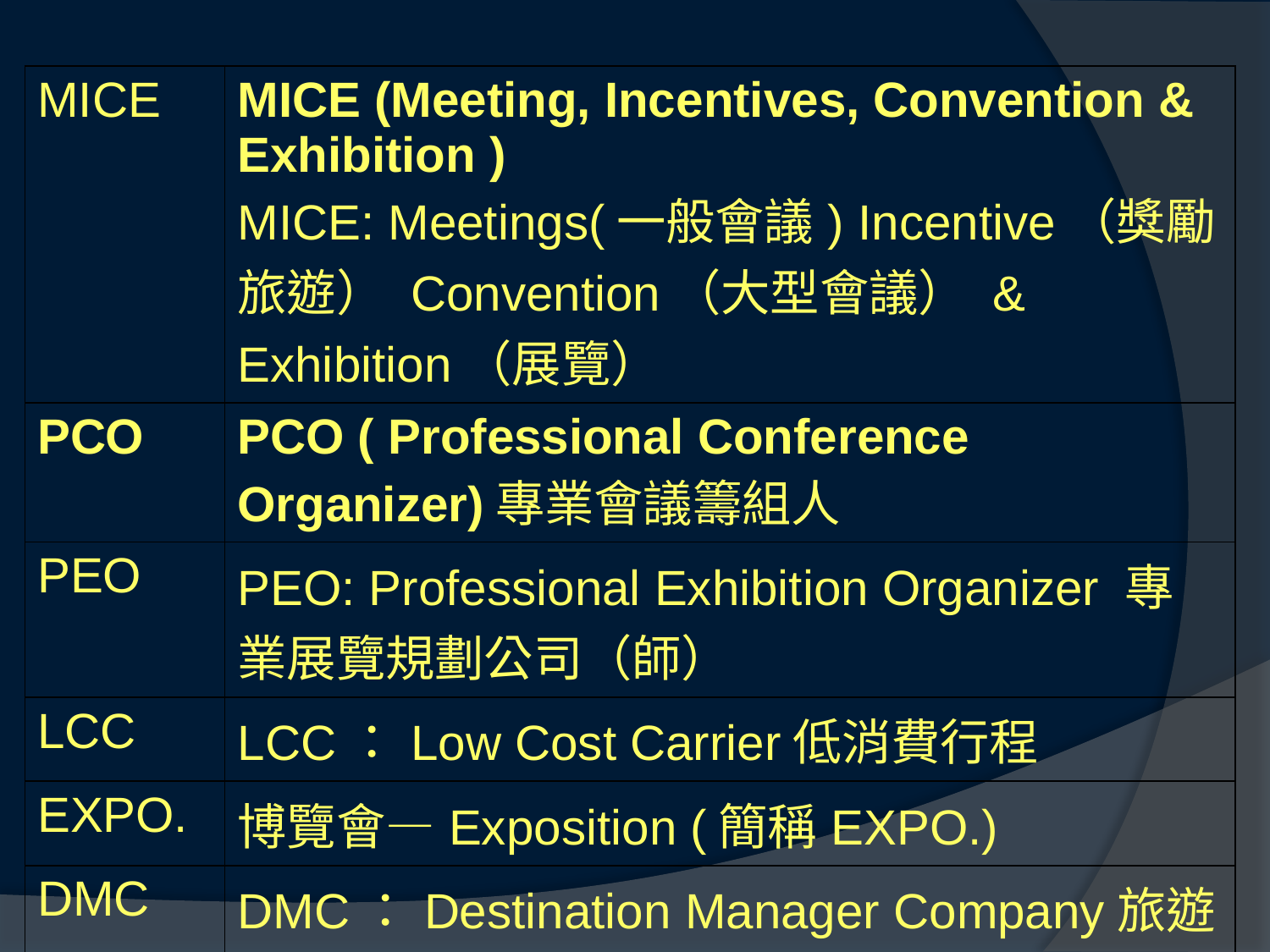

| MICE | MICE (Meeting, Incentives, Convention & Exhibition ) MICE: Meetings(一般會議) Incentive（獎勵旅遊） Convention（大型會議） & Exhibition（展覽） |
| --- | --- |
| PCO | PCO ( Professional Conference Organizer)專業會議籌組人 |
| PEO | PEO: Professional Exhibition Organizer 專業展覽規劃公司（師） |
| LCC | LCC：Low Cost Carrier低消費行程 |
| EXPO. | 博覽會—Exposition (簡稱EXPO.) |
| DMC | DMC：Destination Manager Company旅遊目的地管理公司 |